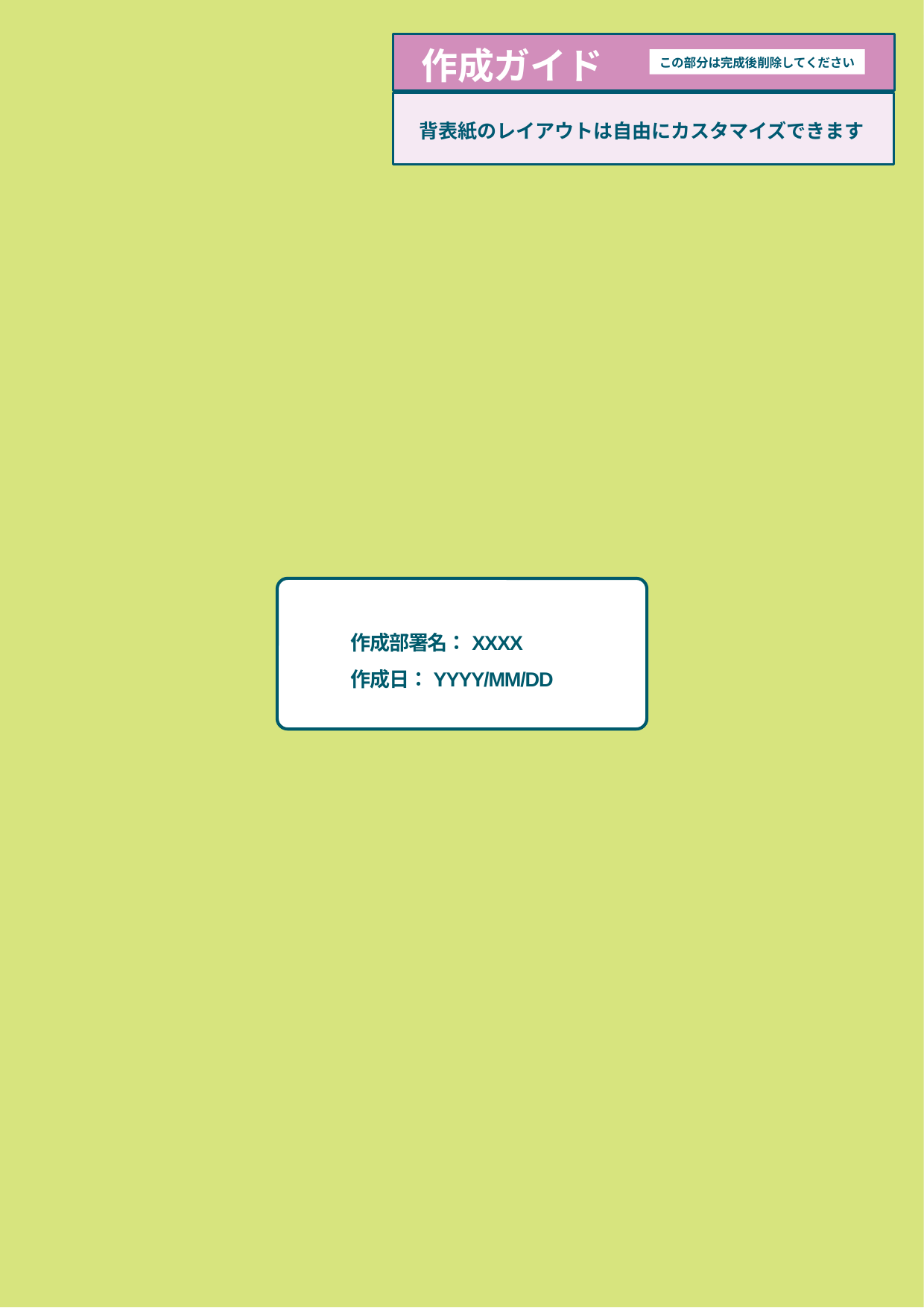

作成ガイド
この部分は完成後削除してください
背表紙のレイアウトは自由にカスタマイズできます

作成部署名：XXXX
作成日：YYYY/MM/DD